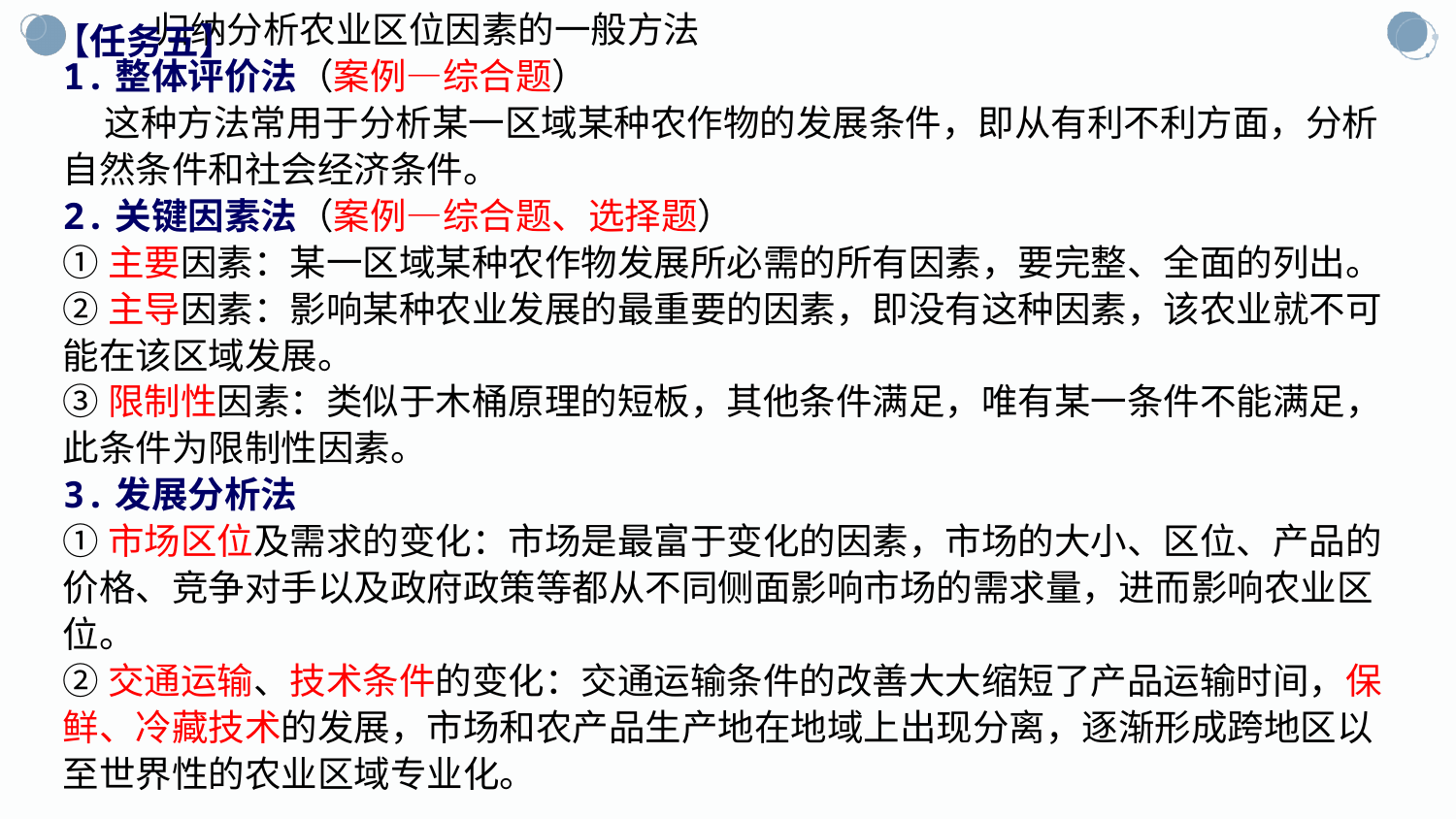

归纳分析农业区位因素的一般方法
1.整体评价法（案例—综合题）
    这种方法常用于分析某一区域某种农作物的发展条件，即从有利不利方面，分析自然条件和社会经济条件。
2.关键因素法（案例—综合题、选择题）
①主要因素：某一区域某种农作物发展所必需的所有因素，要完整、全面的列出。
②主导因素：影响某种农业发展的最重要的因素，即没有这种因素，该农业就不可能在该区域发展。
③限制性因素：类似于木桶原理的短板，其他条件满足，唯有某一条件不能满足，此条件为限制性因素。
3.发展分析法
①市场区位及需求的变化：市场是最富于变化的因素，市场的大小、区位、产品的价格、竞争对手以及政府政策等都从不同侧面影响市场的需求量，进而影响农业区位。
②交通运输、技术条件的变化：交通运输条件的改善大大缩短了产品运输时间，保鲜、冷藏技术的发展，市场和农产品生产地在地域上出现分离，逐渐形成跨地区以至世界性的农业区域专业化。
【任务五】